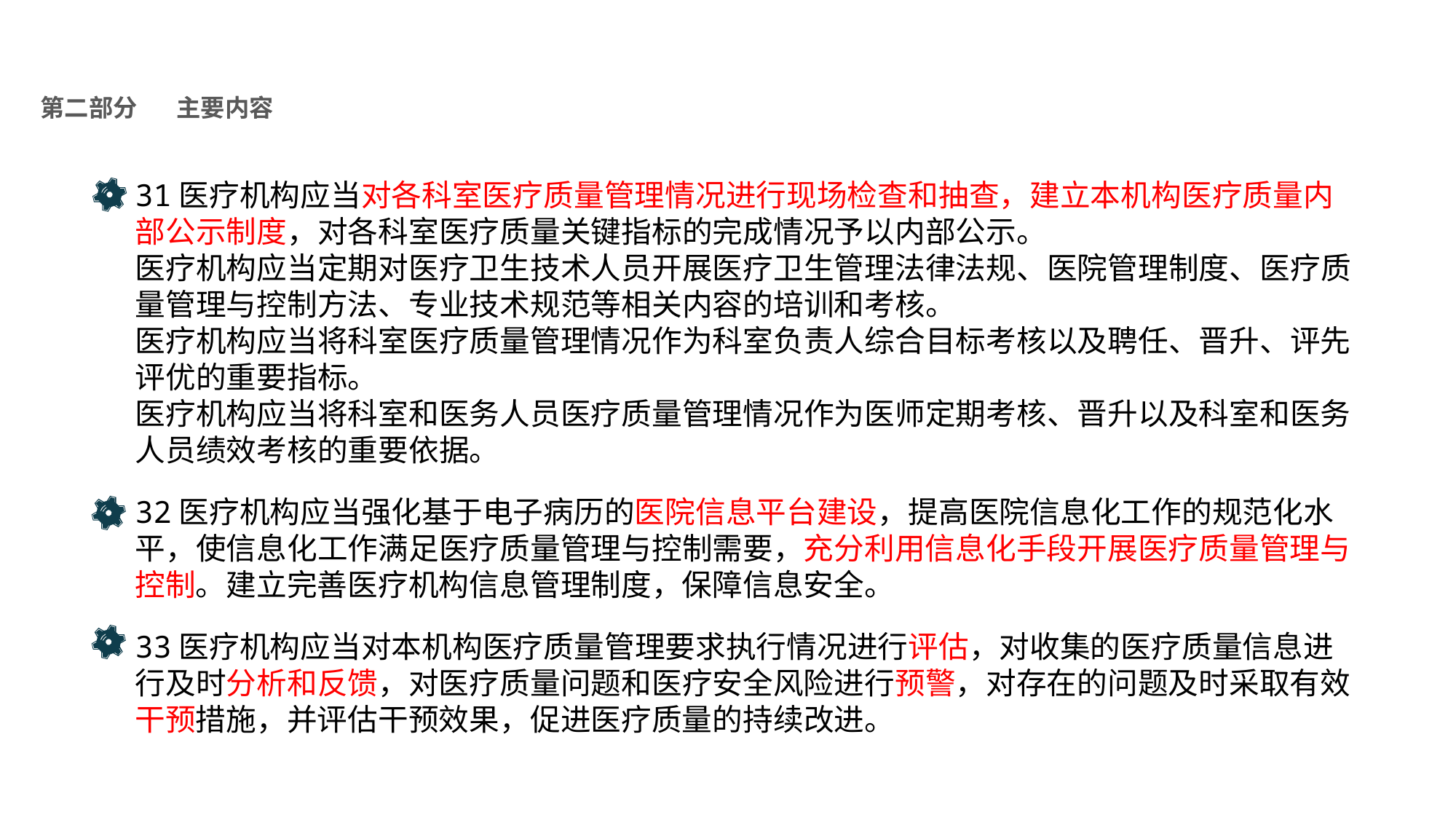

医疗质量管理办法
NHFPC
第二部分
主要内容
31医疗机构应当对各科室医疗质量管理情况进行现场检查和抽查，建立本机构医疗质量内部公示制度，对各科室医疗质量关键指标的完成情况予以内部公示。
医疗机构应当定期对医疗卫生技术人员开展医疗卫生管理法律法规、医院管理制度、医疗质量管理与控制方法、专业技术规范等相关内容的培训和考核。
医疗机构应当将科室医疗质量管理情况作为科室负责人综合目标考核以及聘任、晋升、评先评优的重要指标。
医疗机构应当将科室和医务人员医疗质量管理情况作为医师定期考核、晋升以及科室和医务人员绩效考核的重要依据。

32医疗机构应当强化基于电子病历的医院信息平台建设，提高医院信息化工作的规范化水平，使信息化工作满足医疗质量管理与控制需要，充分利用信息化手段开展医疗质量管理与控制。建立完善医疗机构信息管理制度，保障信息安全。

33医疗机构应当对本机构医疗质量管理要求执行情况进行评估，对收集的医疗质量信息进行及时分析和反馈，对医疗质量问题和医疗安全风险进行预警，对存在的问题及时采取有效干预措施，并评估干预效果，促进医疗质量的持续改进。